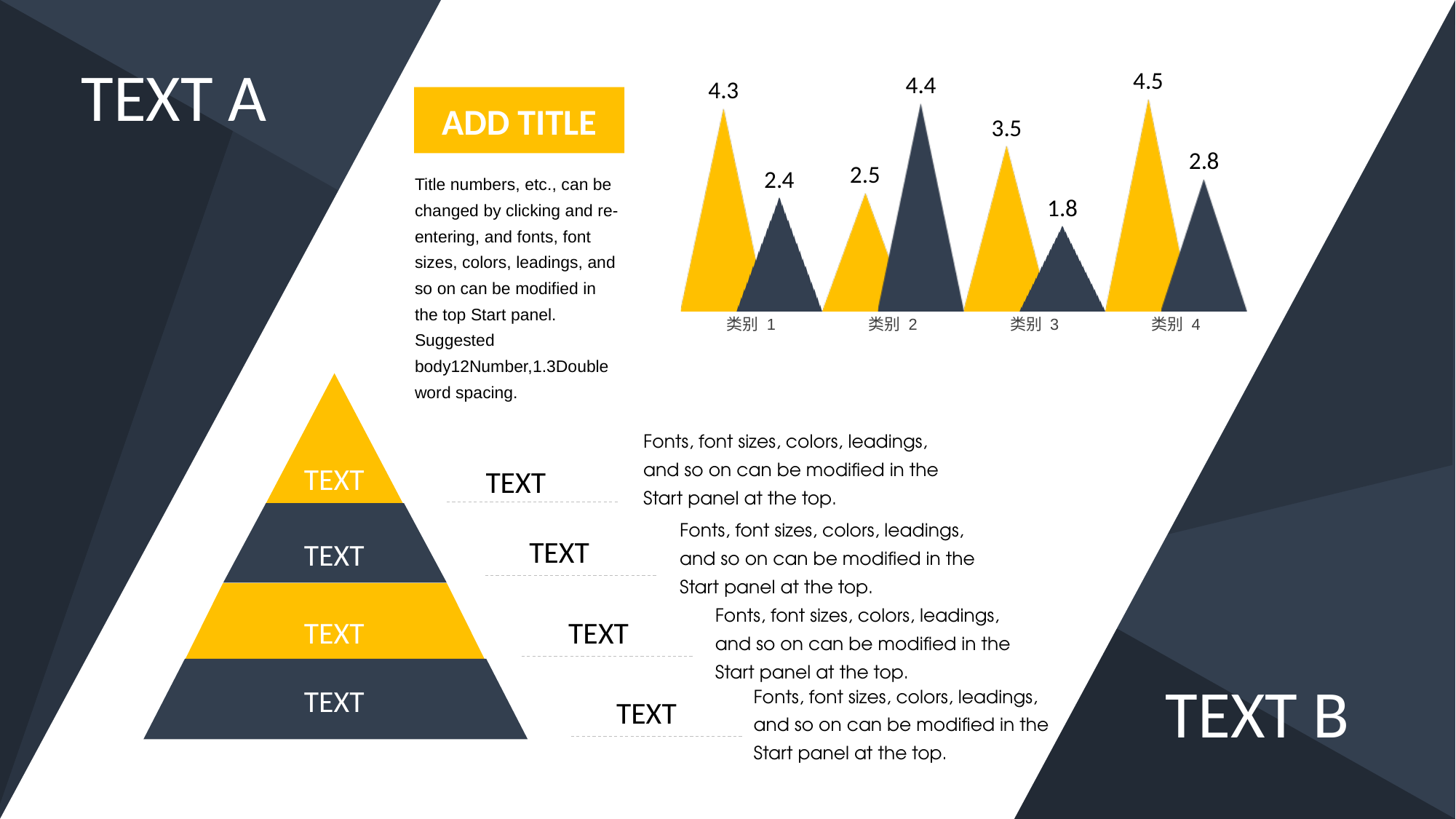

TEXT A

### Chart

| Category | 系列 1 | 系列 2 |
|---|---|---|
| 类别 1 | 4.3 | 2.4 |
| 类别 2 | 2.5 | 4.4 |
| 类别 3 | 3.5 | 1.8 |
| 类别 4 | 4.5 | 2.8 |
ADD TITLE
Title numbers, etc., can be changed by clicking and re-entering, and fonts, font sizes, colors, leadings, and so on can be modified in the top Start panel. Suggested body12Number,1.3Double word spacing.

Fonts, font sizes, colors, leadings, and so on can be modified in the Start panel at the top.
TEXT
TEXT

Fonts, font sizes, colors, leadings, and so on can be modified in the Start panel at the top.
TEXT
TEXT

Fonts, font sizes, colors, leadings, and so on can be modified in the Start panel at the top.
TEXT
TEXT

TEXT B
Fonts, font sizes, colors, leadings, and so on can be modified in the Start panel at the top.
TEXT
TEXT